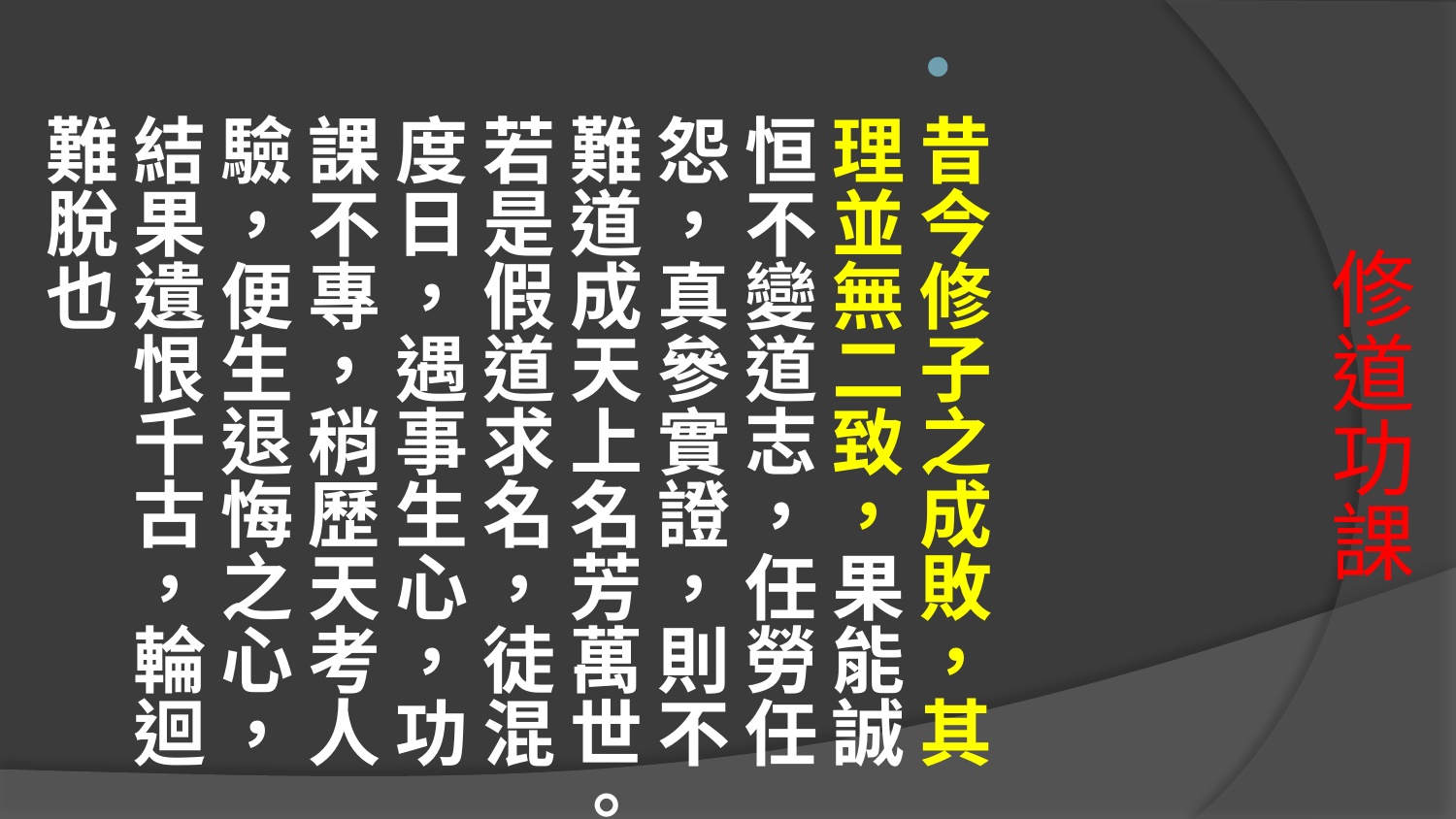

昔今修子之成敗，其理並無二致，果能誠恒不變道志，任勞任怨，真參實證，則不難道成天上名芳萬世。若是假道求名，徒混度日，遇事生心，功課不專，稍歷天考人驗，便生退悔之心，結果遺恨千古，輪迴難脫也
# 修道功課